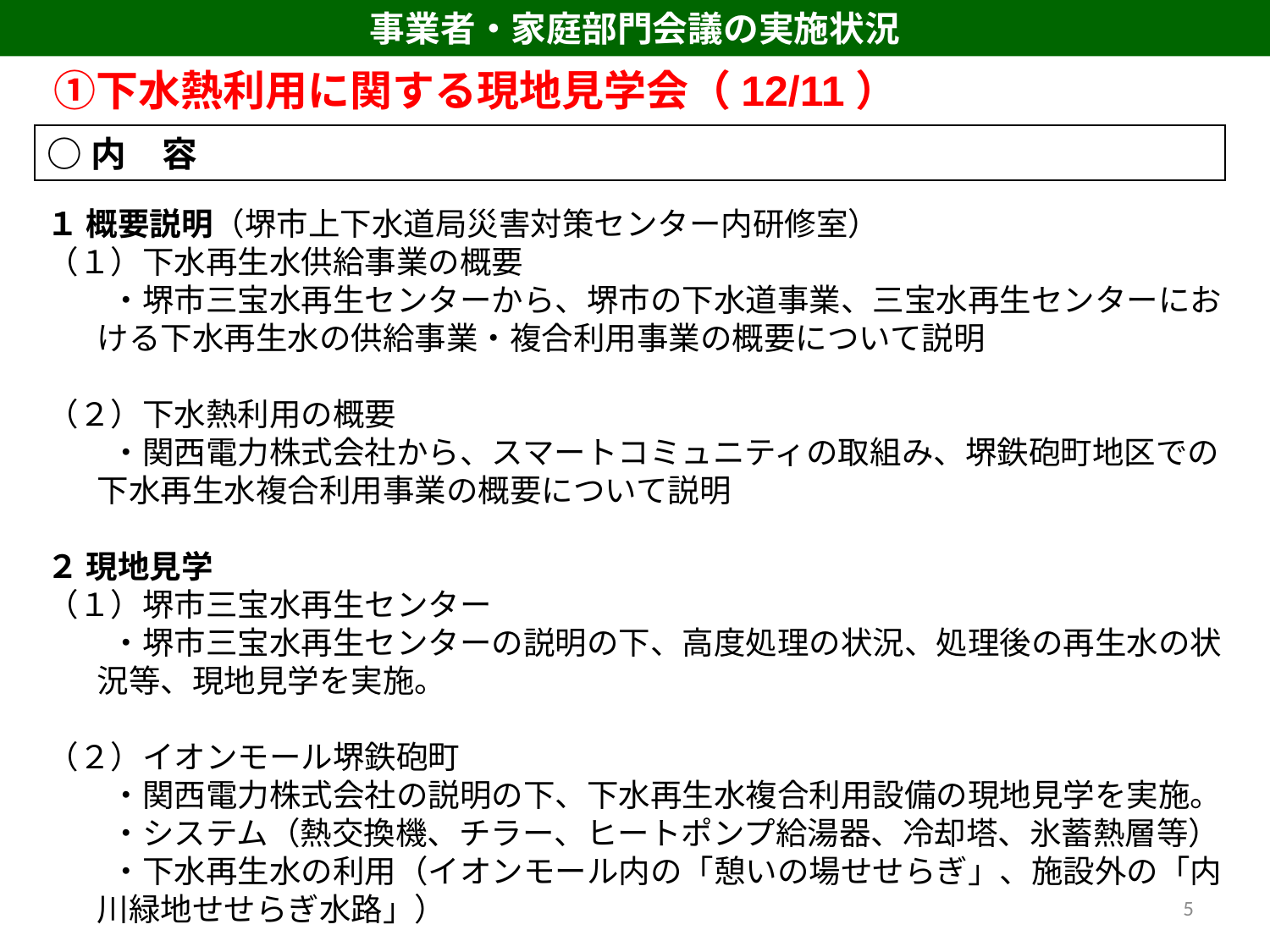

事業者・家庭部門会議の実施状況
　①下水熱利用に関する現地見学会（12/11）

○内　容
１ 概要説明（堺市上下水道局災害対策センター内研修室）
（１）下水再生水供給事業の概要
　　・堺市三宝水再生センターから、堺市の下水道事業、三宝水再生センターにおける下水再生水の供給事業・複合利用事業の概要について説明

（２）下水熱利用の概要
　　・関西電力株式会社から、スマートコミュニティの取組み、堺鉄砲町地区での下水再生水複合利用事業の概要について説明

２ 現地見学
（１）堺市三宝水再生センター
　　・堺市三宝水再生センターの説明の下、高度処理の状況、処理後の再生水の状況等、現地見学を実施。

（２）イオンモール堺鉄砲町
　　・関西電力株式会社の説明の下、下水再生水複合利用設備の現地見学を実施。
　　・システム（熱交換機、チラー、ヒートポンプ給湯器、冷却塔、氷蓄熱層等）
　　・下水再生水の利用（イオンモール内の「憩いの場せせらぎ」、施設外の「内川緑地せせらぎ水路」）
5